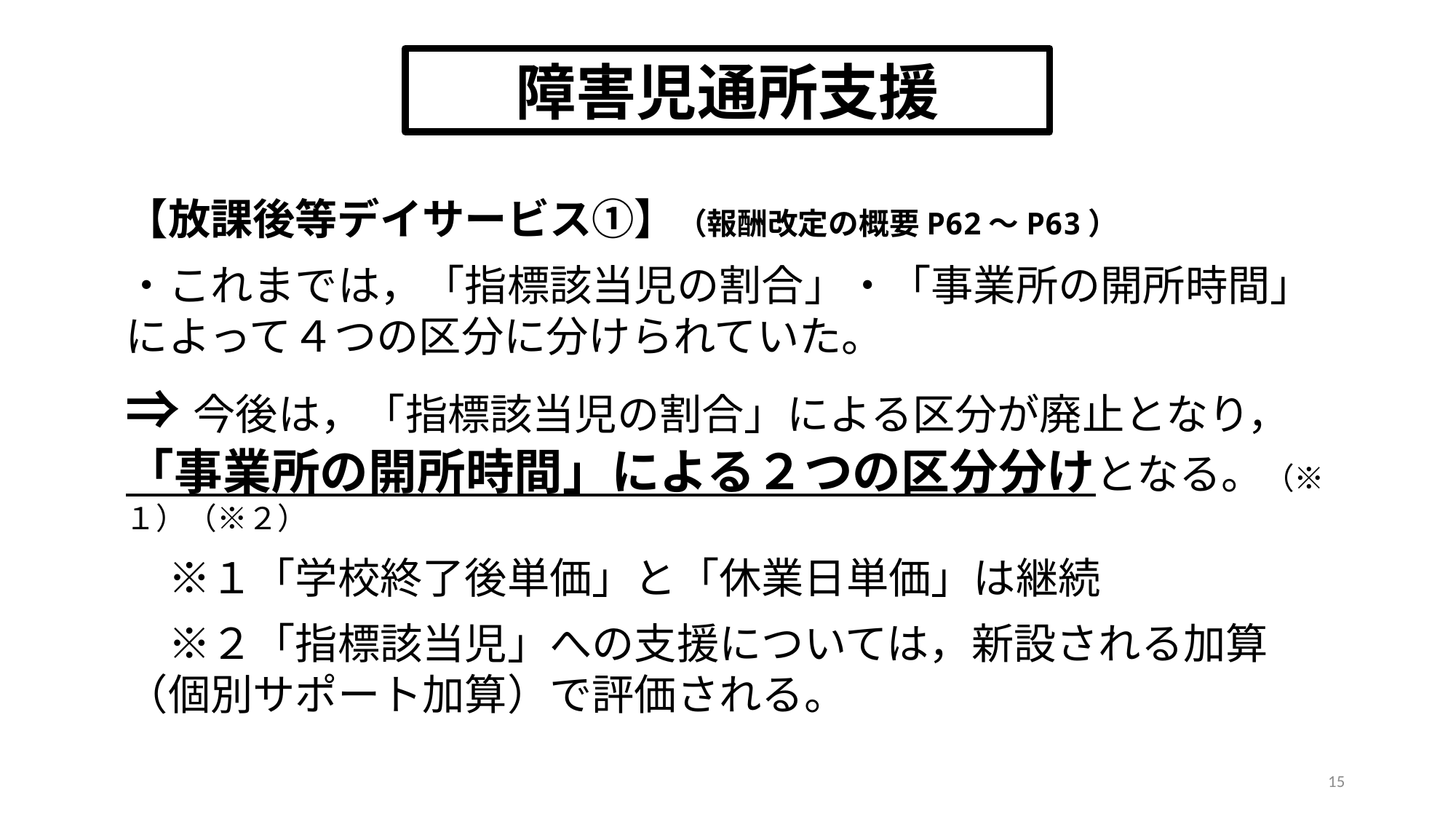

障害児通所支援
【放課後等デイサービス①】（報酬改定の概要P62～P63）
・これまでは，「指標該当児の割合」・「事業所の開所時間」によって４つの区分に分けられていた。
⇒今後は，「指標該当児の割合」による区分が廃止となり，「事業所の開所時間」による２つの区分分けとなる。（※１）（※２）
　※１「学校終了後単価」と「休業日単価」は継続
　※２「指標該当児」への支援については，新設される加算（個別サポート加算）で評価される。
15